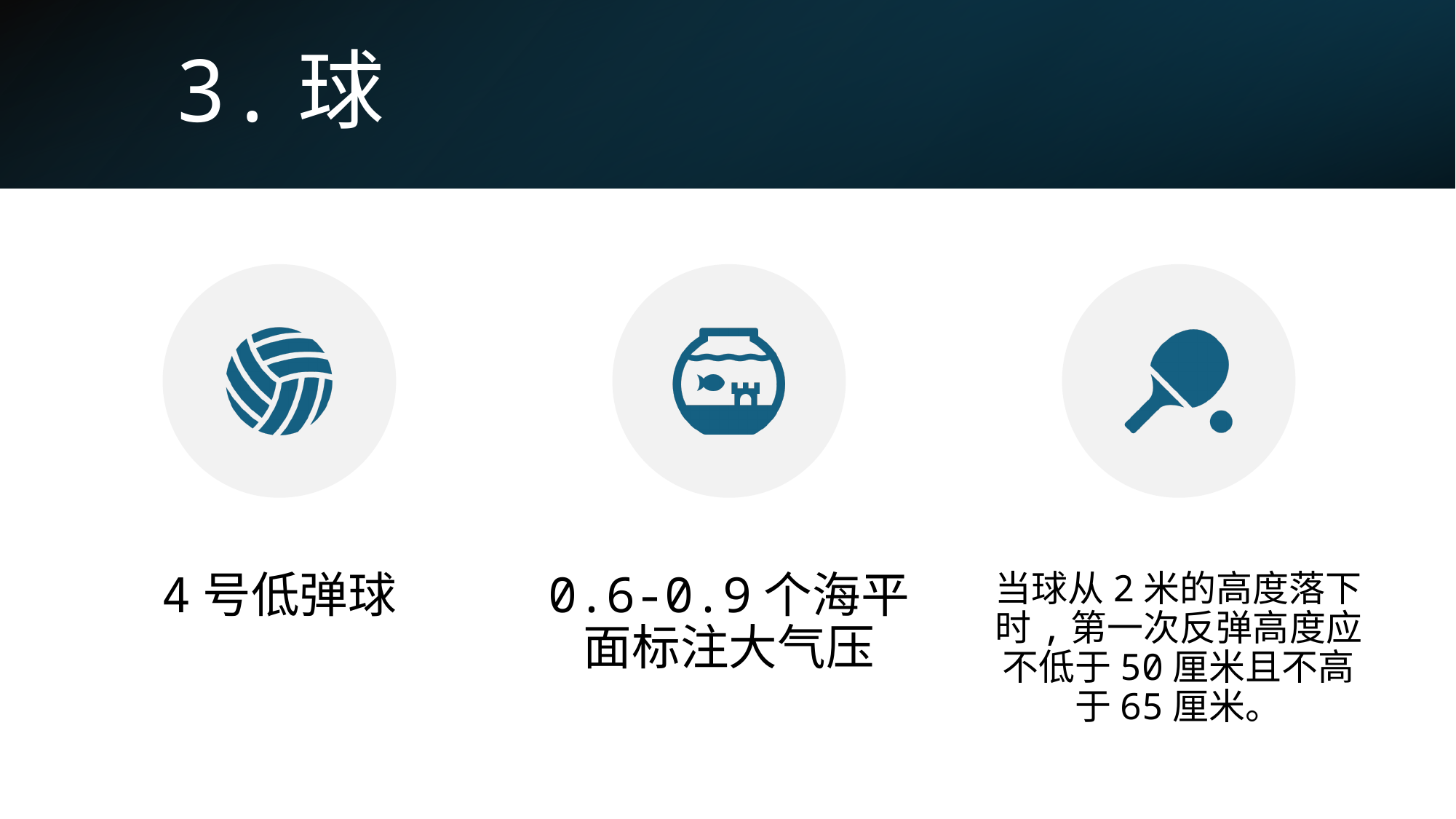

# 3.球
4号低弹球
0.6-0.9个海平面标注大气压
当球从2米的高度落下时,第一次反弹高度应不低于50厘米且不高于65厘米。